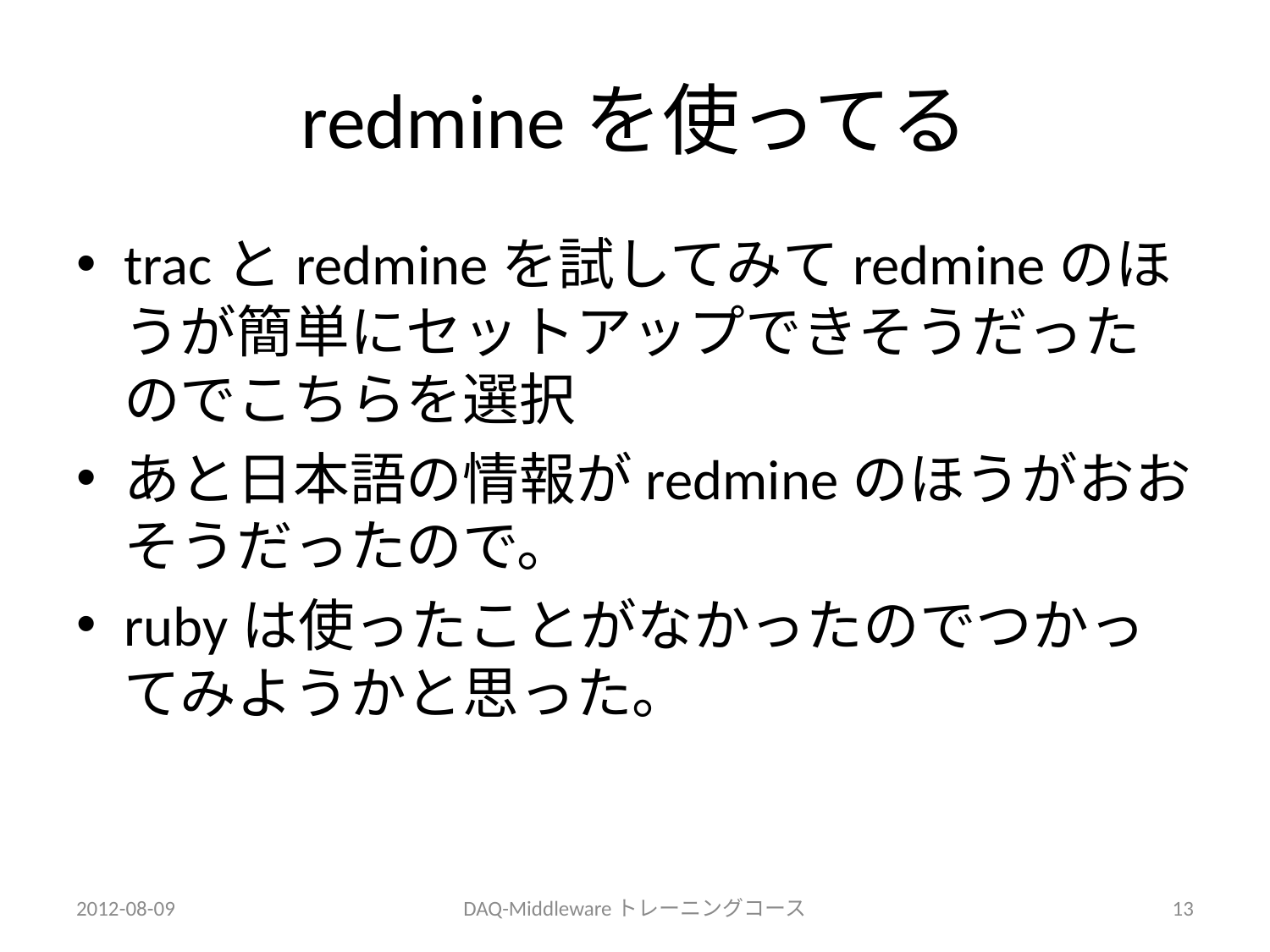

# redmineを使ってる
tracとredmineを試してみてredmineのほうが簡単にセットアップできそうだったのでこちらを選択
あと日本語の情報がredmineのほうがおおそうだったので。
rubyは使ったことがなかったのでつかってみようかと思った。
2012-08-09
DAQ-Middlewareトレーニングコース
13